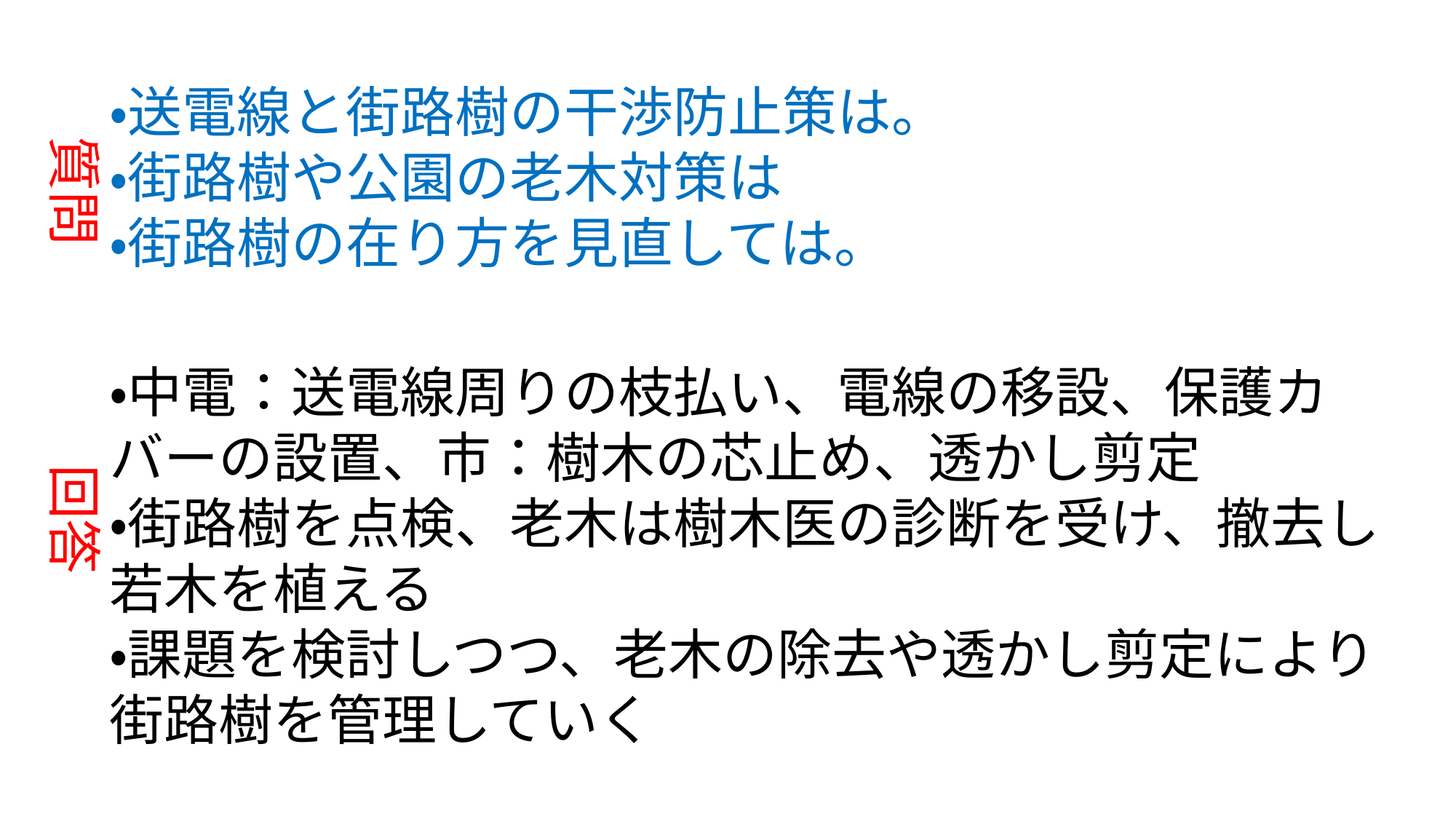

・送電線と街路樹の干渉防止策は。
・街路樹や公園の老木対策は
・街路樹の在り方を見直しては。
質問
・中電：送電線周りの枝払い、電線の移設、保護カバーの設置、市：樹木の芯止め、透かし剪定
・街路樹を点検、老木は樹木医の診断を受け、撤去し若木を植える
・課題を検討しつつ、老木の除去や透かし剪定により街路樹を管理していく
回答